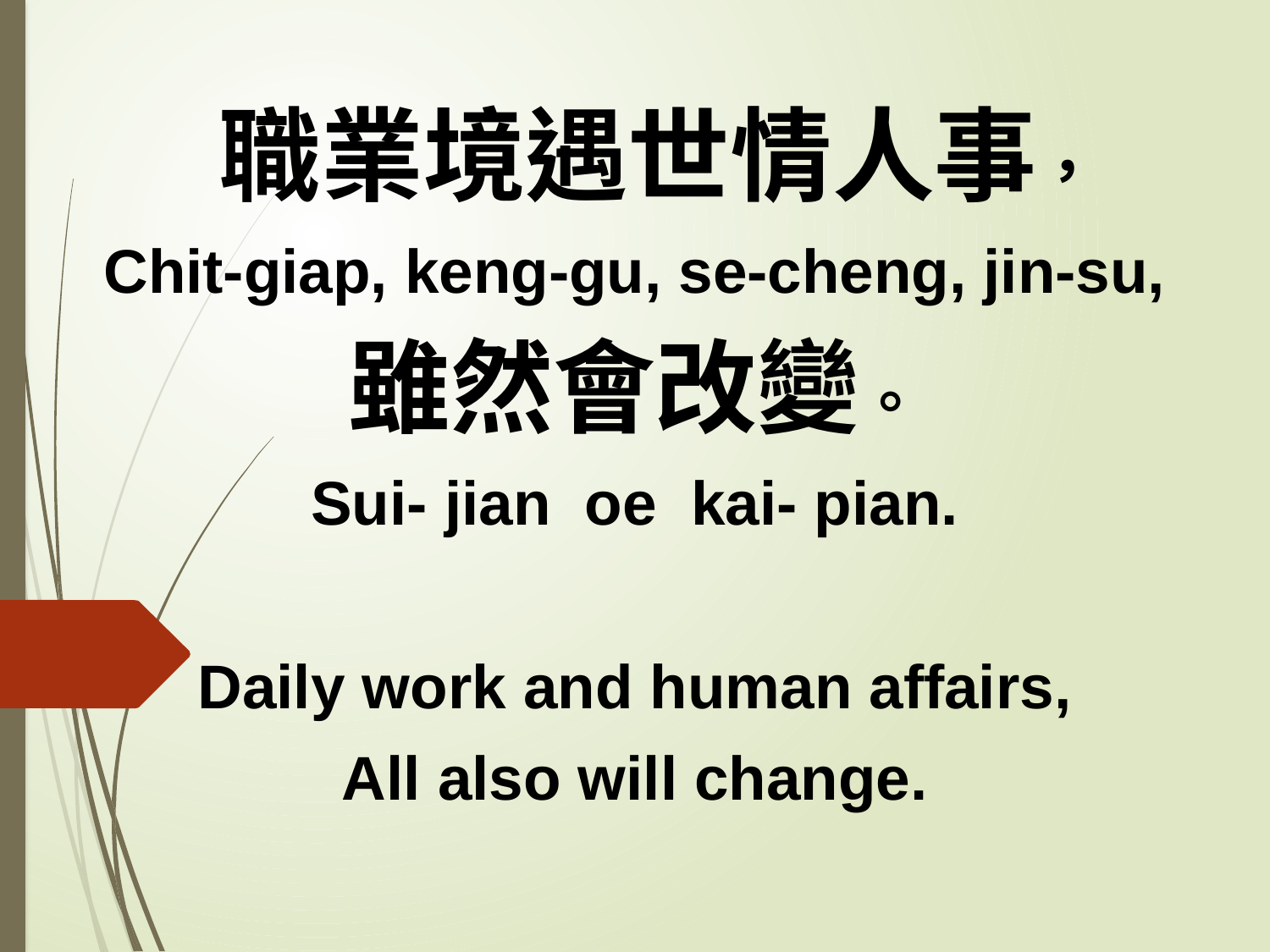

職業境遇世情人事，
Chit-giap, keng-gu, se-cheng, jin-su,
雖然會改變。
Sui- jian  oe  kai- pian.

Daily work and human affairs,
All also will change.